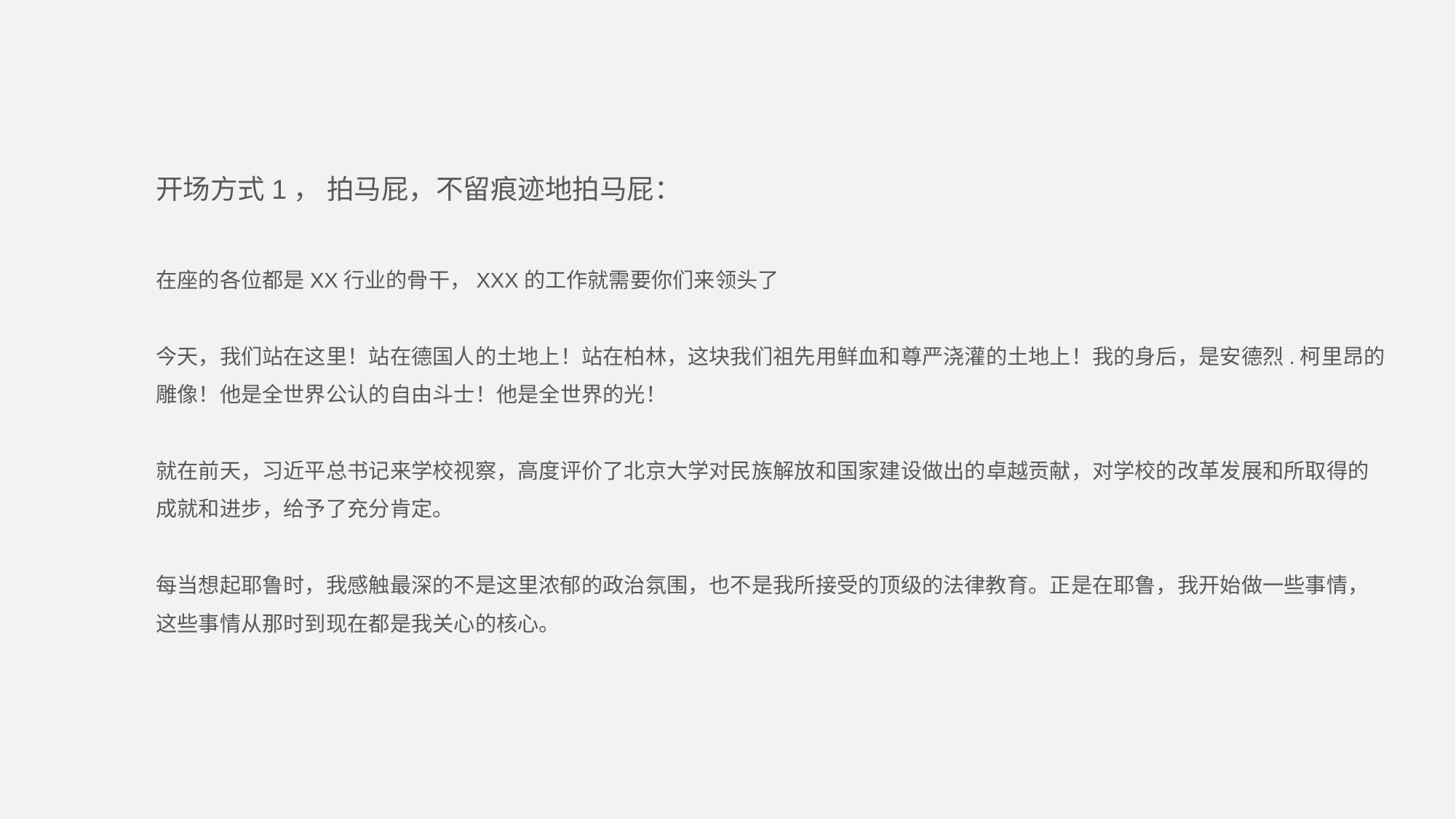

开场方式1， 拍马屁，不留痕迹地拍马屁：

在座的各位都是XX行业的骨干，XXX的工作就需要你们来领头了

今天，我们站在这里！站在德国人的土地上！站在柏林，这块我们祖先用鲜血和尊严浇灌的土地上！我的身后，是安德烈.柯里昂的
雕像！他是全世界公认的自由斗士！他是全世界的光！

就在前天，习近平总书记来学校视察，高度评价了北京大学对民族解放和国家建设做出的卓越贡献，对学校的改革发展和所取得的
成就和进步，给予了充分肯定。

每当想起耶鲁时，我感触最深的不是这里浓郁的政治氛围，也不是我所接受的顶级的法律教育。正是在耶鲁，我开始做一些事情，
这些事情从那时到现在都是我关心的核心。